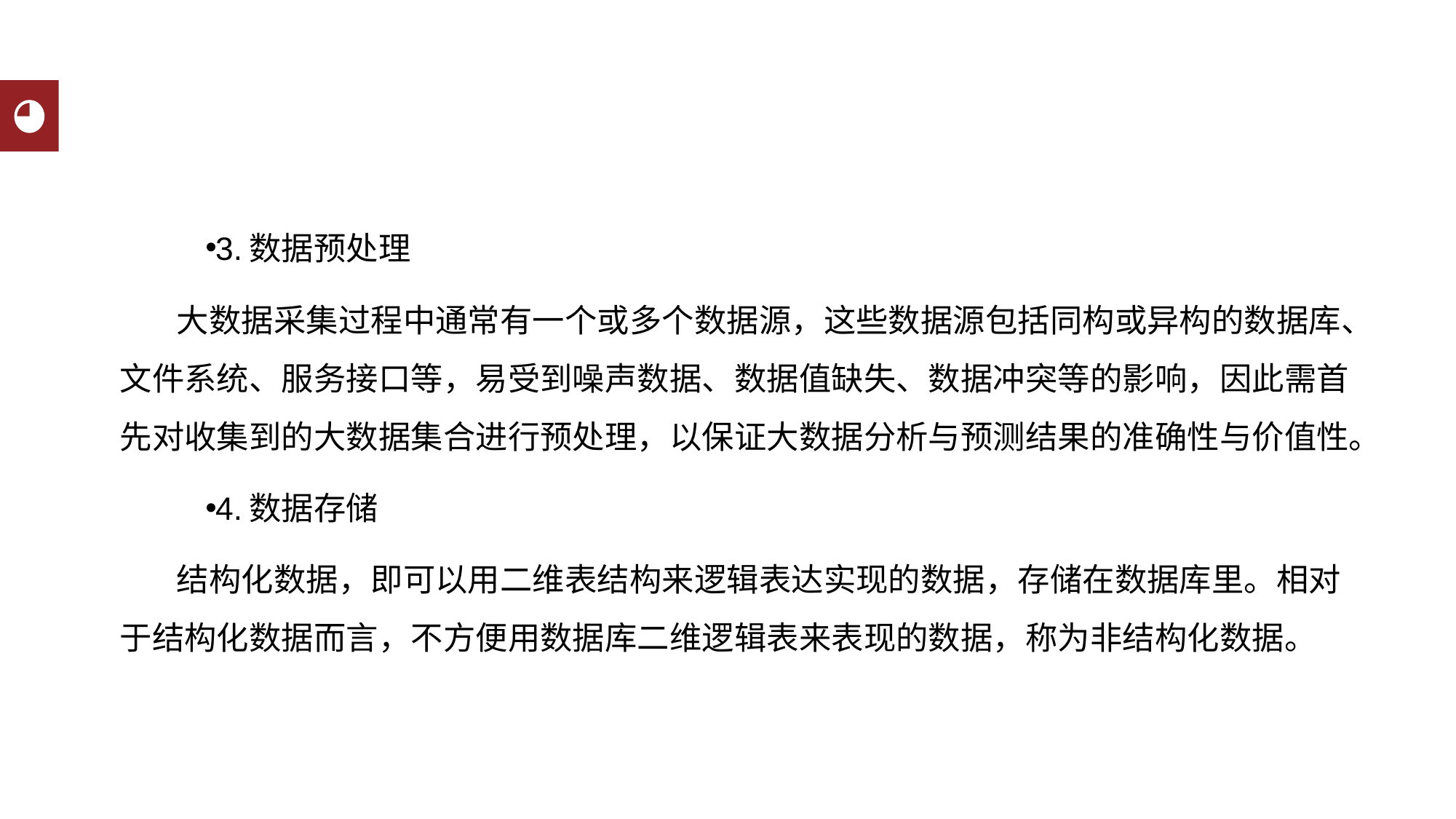

关键词

聚类分析
3.数据预处理
大数据采集过程中通常有一个或多个数据源，这些数据源包括同构或异构的数据库、文件系统、服务接口等，易受到噪声数据、数据值缺失、数据冲突等的影响，因此需首先对收集到的大数据集合进行预处理，以保证大数据分析与预测结果的准确性与价值性。
4.数据存储
结构化数据，即可以用二维表结构来逻辑表达实现的数据，存储在数据库里。相对于结构化数据而言，不方便用数据库二维逻辑表来表现的数据，称为非结构化数据。